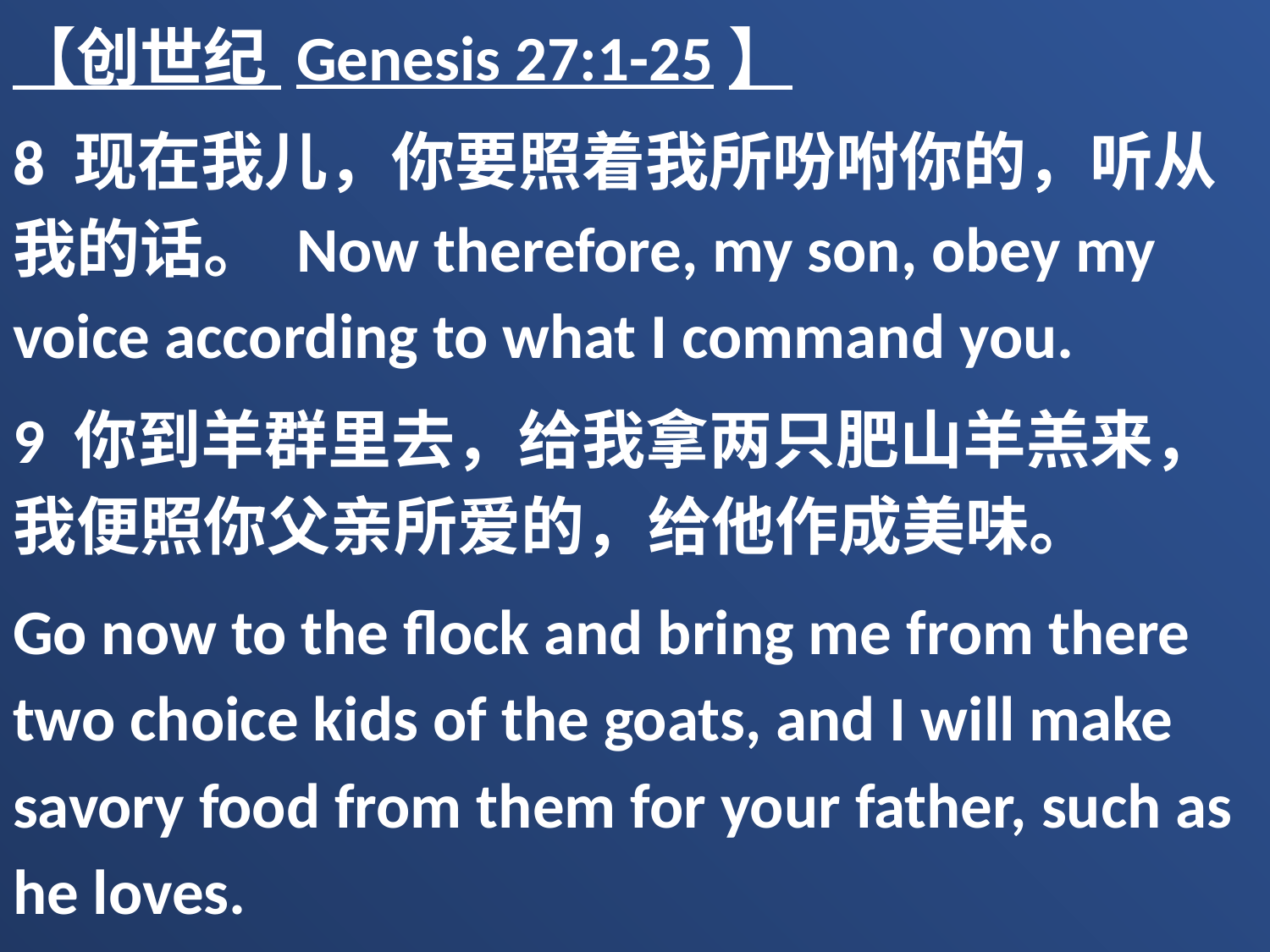

【创世纪 Genesis 27:1-25】
8 现在我儿，你要照着我所吩咐你的，听从我的话。 Now therefore, my son, obey my voice according to what I command you.
9 你到羊群里去，给我拿两只肥山羊羔来，我便照你父亲所爱的，给他作成美味。
Go now to the flock and bring me from there two choice kids of the goats, and I will make savory food from them for your father, such as he loves.